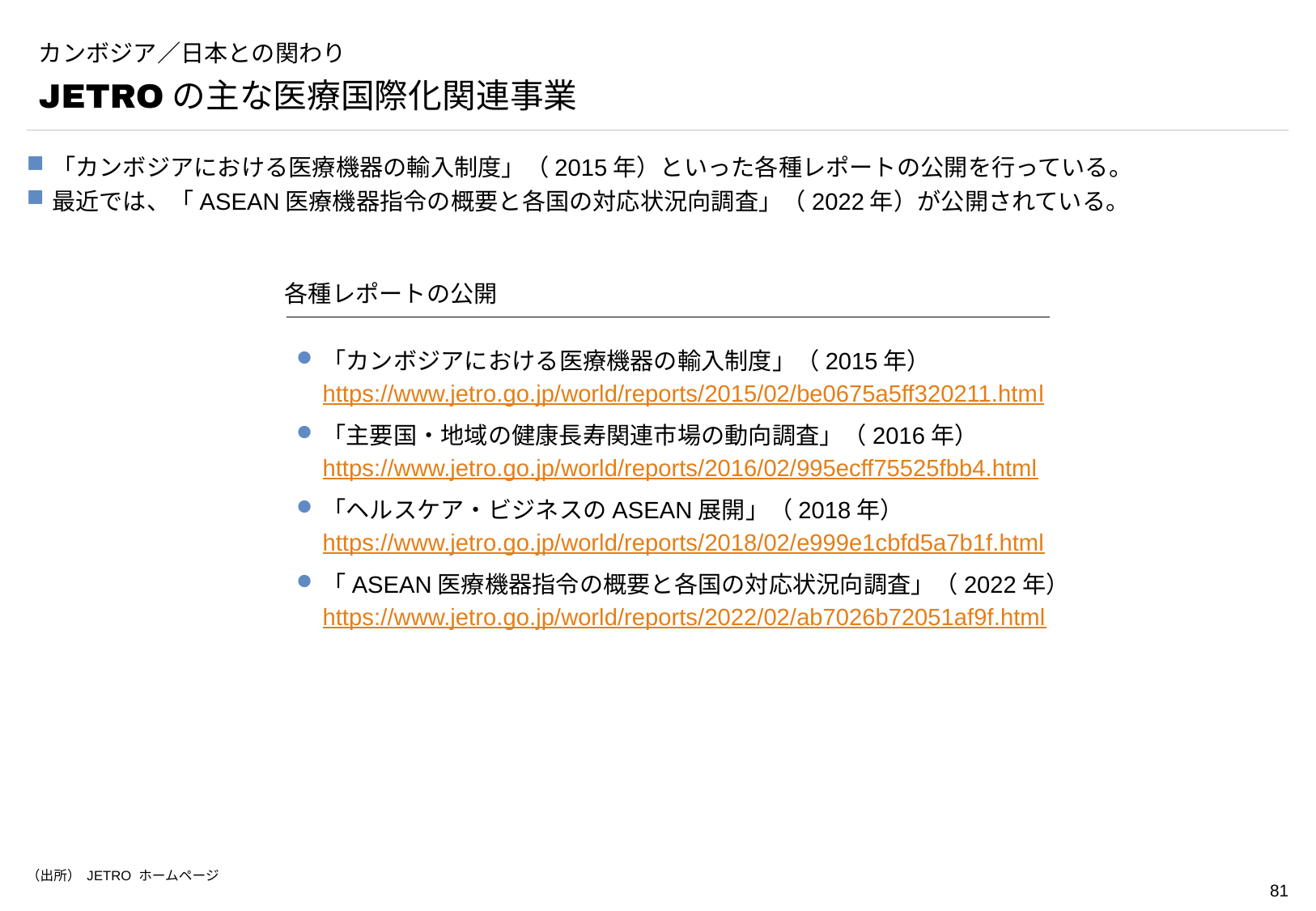

# カンボジア／日本との関わり
JETROの主な医療国際化関連事業
「カンボジアにおける医療機器の輸入制度」（2015年）といった各種レポートの公開を行っている。
最近では、「ASEAN医療機器指令の概要と各国の対応状況向調査」（2022年）が公開されている。
各種レポートの公開
「カンボジアにおける医療機器の輸入制度」（2015年）
https://www.jetro.go.jp/world/reports/2015/02/be0675a5ff320211.html
「主要国・地域の健康長寿関連市場の動向調査」（2016年）
https://www.jetro.go.jp/world/reports/2016/02/995ecff75525fbb4.html
「ヘルスケア・ビジネスのASEAN展開」（2018年）
https://www.jetro.go.jp/world/reports/2018/02/e999e1cbfd5a7b1f.html
「ASEAN医療機器指令の概要と各国の対応状況向調査」（2022年）
https://www.jetro.go.jp/world/reports/2022/02/ab7026b72051af9f.html

（出所） JETRO ホームページ